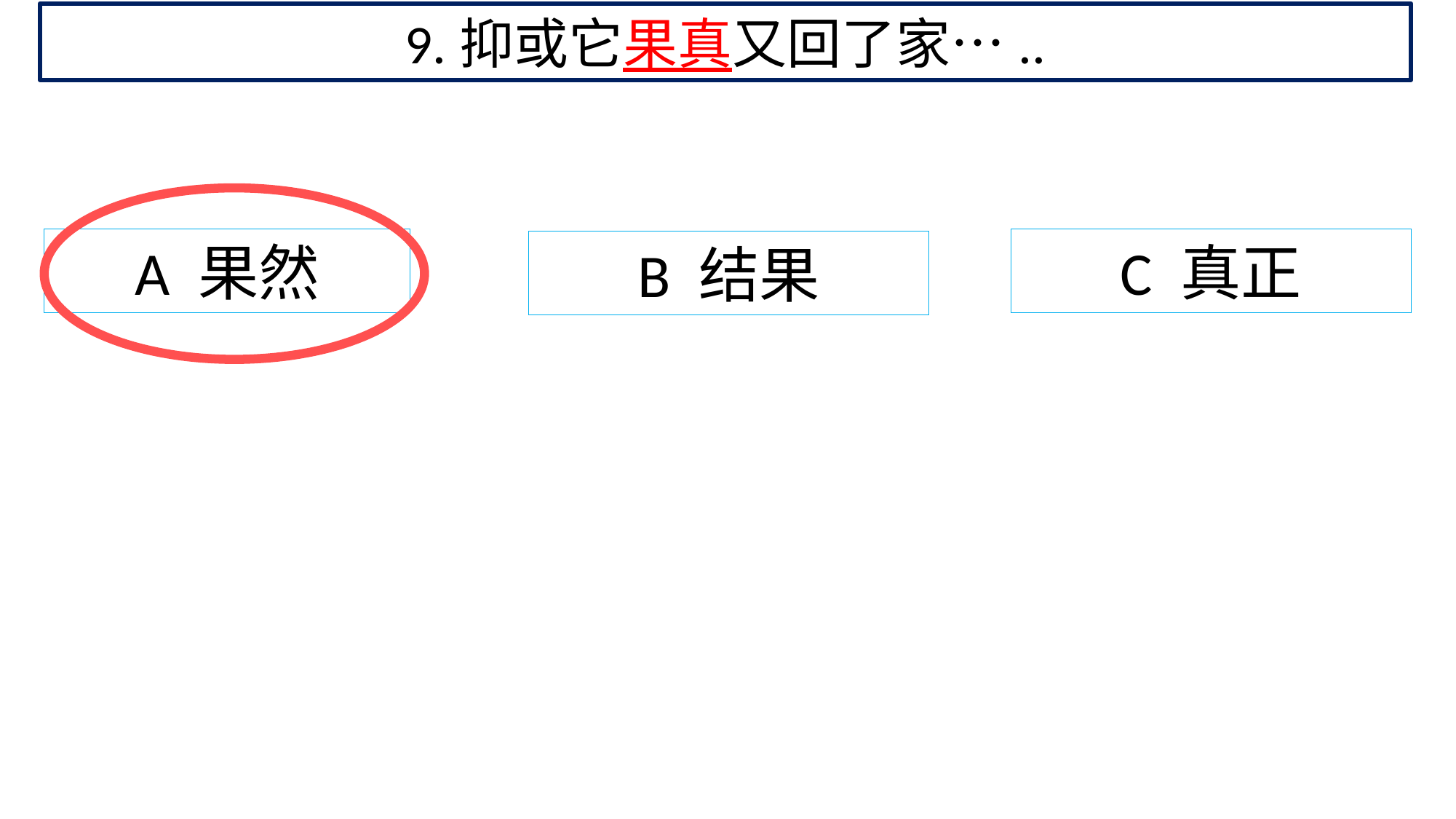

9.抑或它果真又回了家…..

A 果然
C 真正
B 结果